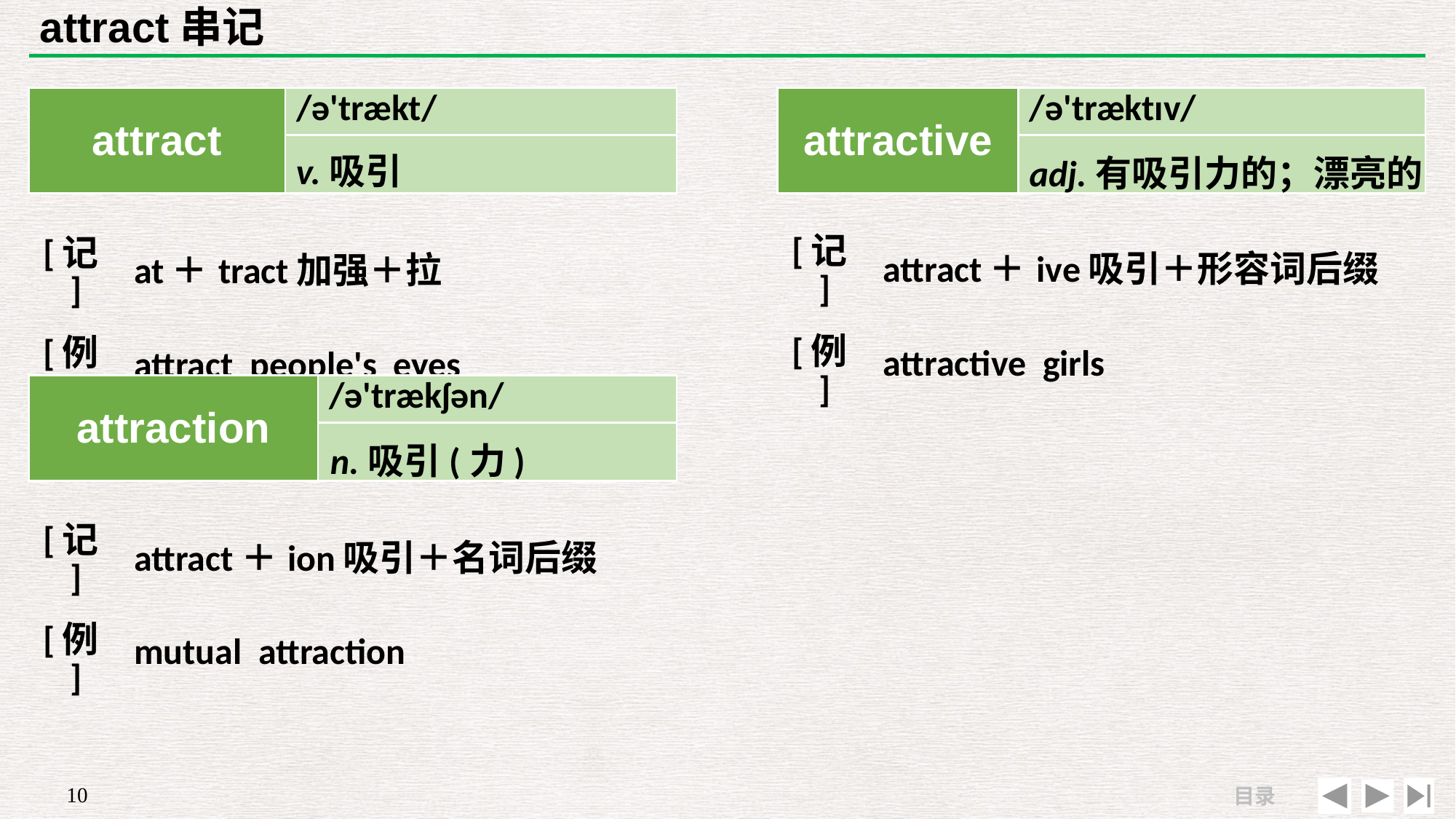

# attract串记

| attract | /ə'trækt/ |
| --- | --- |
|  |  |
| attractive | /ə'træktɪv/ |
| --- | --- |
|  |  |
v.吸引
adj.有吸引力的；漂亮的
| [记] | attract＋ive吸引＋形容词后缀 |
| --- | --- |
| [例] | attractive girls |
| [记] | at＋tract加强＋拉 |
| --- | --- |
| [例] | attract people's eyes |
| attraction | /ə'trækʃən/ |
| --- | --- |
|  |  |
n.吸引(力)
| [记] | attract＋ion吸引＋名词后缀 |
| --- | --- |
| [例] | mutual attraction |